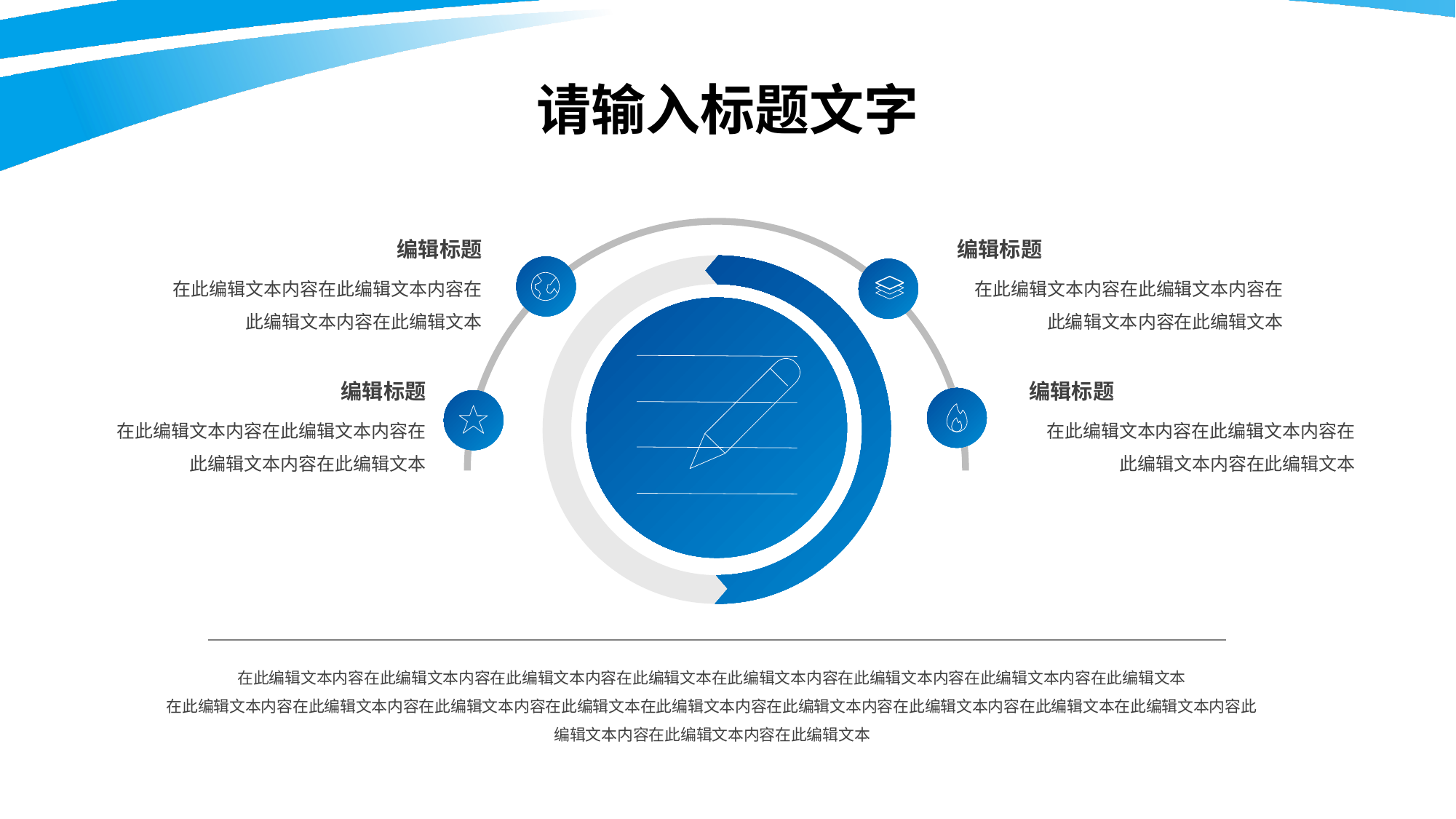

请输入标题文字
编辑标题
编辑标题

在此编辑文本内容在此编辑文本内容在此编辑文本内容在此编辑文本
在此编辑文本内容在此编辑文本内容在此编辑文本内容在此编辑文本

编辑标题
编辑标题

在此编辑文本内容在此编辑文本内容在此编辑文本内容在此编辑文本
在此编辑文本内容在此编辑文本内容在此编辑文本内容在此编辑文本

在此编辑文本内容在此编辑文本内容在此编辑文本内容在此编辑文本在此编辑文本内容在此编辑文本内容在此编辑文本内容在此编辑文本
在此编辑文本内容在此编辑文本内容在此编辑文本内容在此编辑文本在此编辑文本内容在此编辑文本内容在此编辑文本内容在此编辑文本在此编辑文本内容此编辑文本内容在此编辑文本内容在此编辑文本